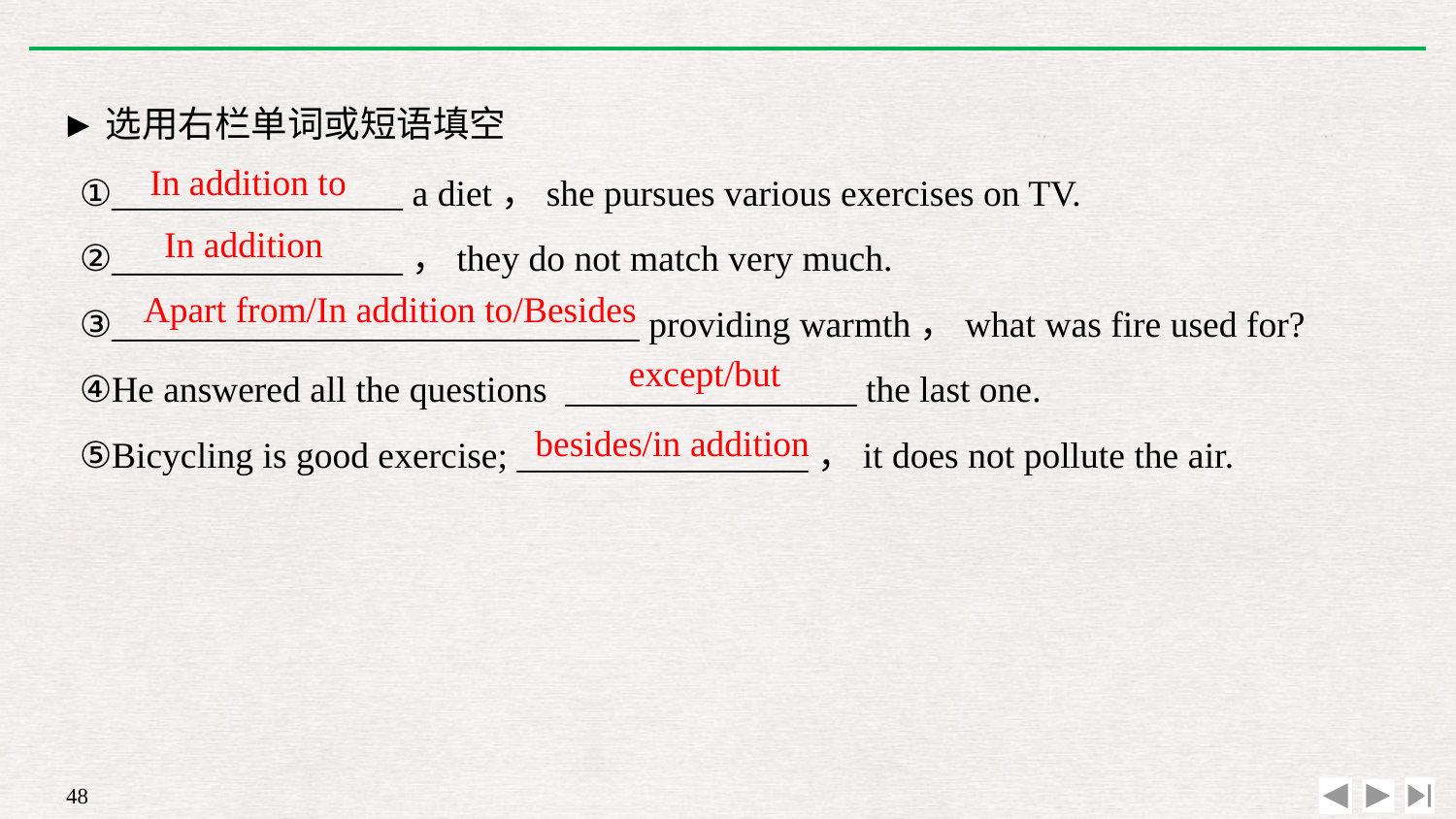

►选用右栏单词或短语填空
①________________ a diet，she pursues various exercises on TV.
②________________，they do not match very much.
③_____________________________ providing warmth，what was fire used for?
④He answered all the questions  ________________ the last one.
⑤Bicycling is good exercise; ________________，it does not pollute the air.
In addition to
In addition
Apart from/In addition to/Besides
except/but
besides/in addition